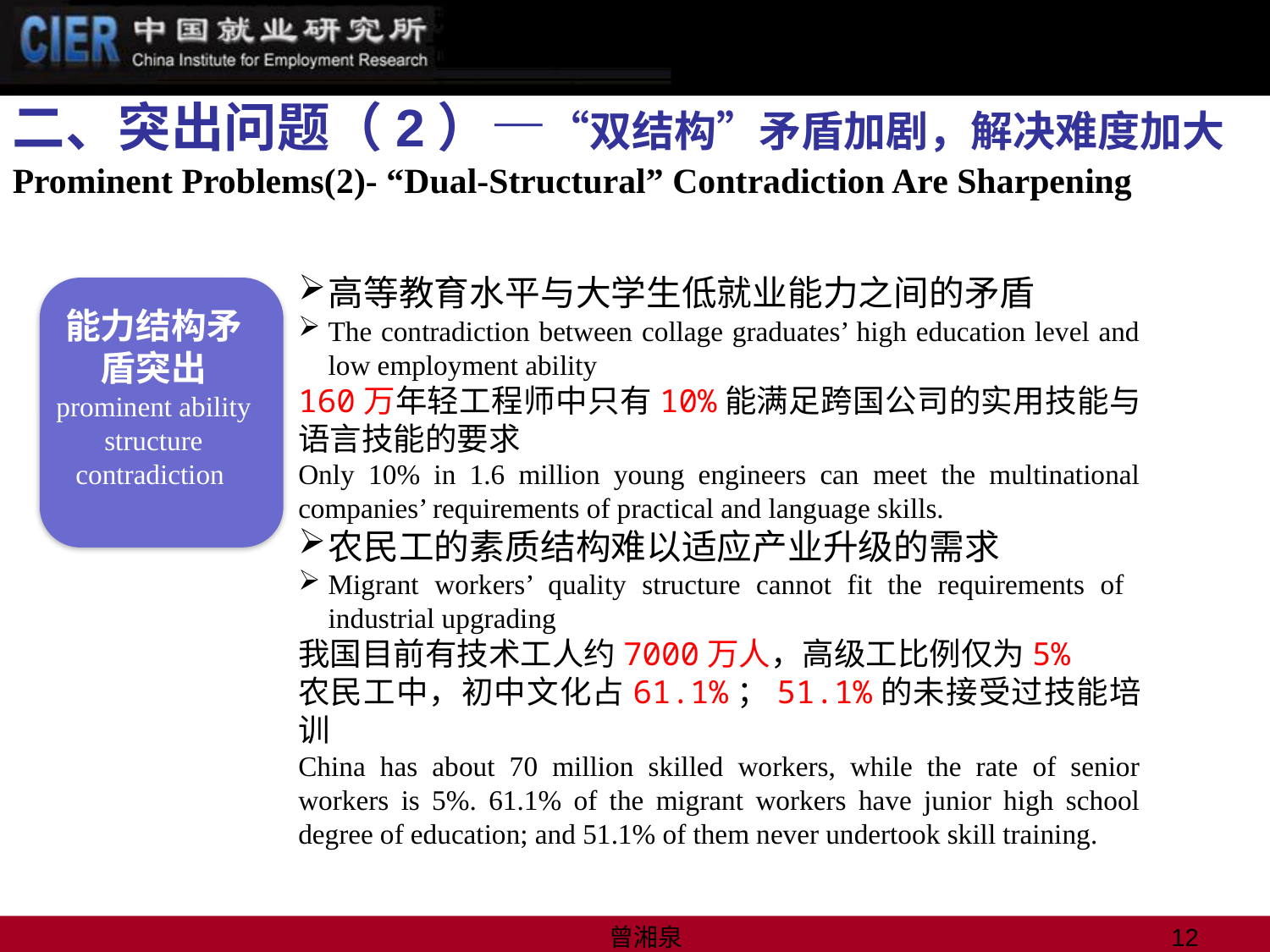

# 二、突出问题（2）—“双结构”矛盾加剧，解决难度加大 Prominent Problems(2)- “Dual-Structural” Contradiction Are Sharpening

高等教育水平与大学生低就业能力之间的矛盾
The contradiction between collage graduates’ high education level and low employment ability
160万年轻工程师中只有10%能满足跨国公司的实用技能与语言技能的要求
Only 10% in 1.6 million young engineers can meet the multinational companies’ requirements of practical and language skills.
农民工的素质结构难以适应产业升级的需求
Migrant workers’ quality structure cannot fit the requirements of  industrial upgrading
我国目前有技术工人约7000万人，高级工比例仅为5%
农民工中，初中文化占61.1%；51.1%的未接受过技能培训
China has about 70 million skilled workers, while the rate of senior workers is 5%. 61.1% of the migrant workers have junior high school degree of education; and 51.1% of them never undertook skill training.

能力结构矛盾突出
prominent ability structure contradiction

曾湘泉
12